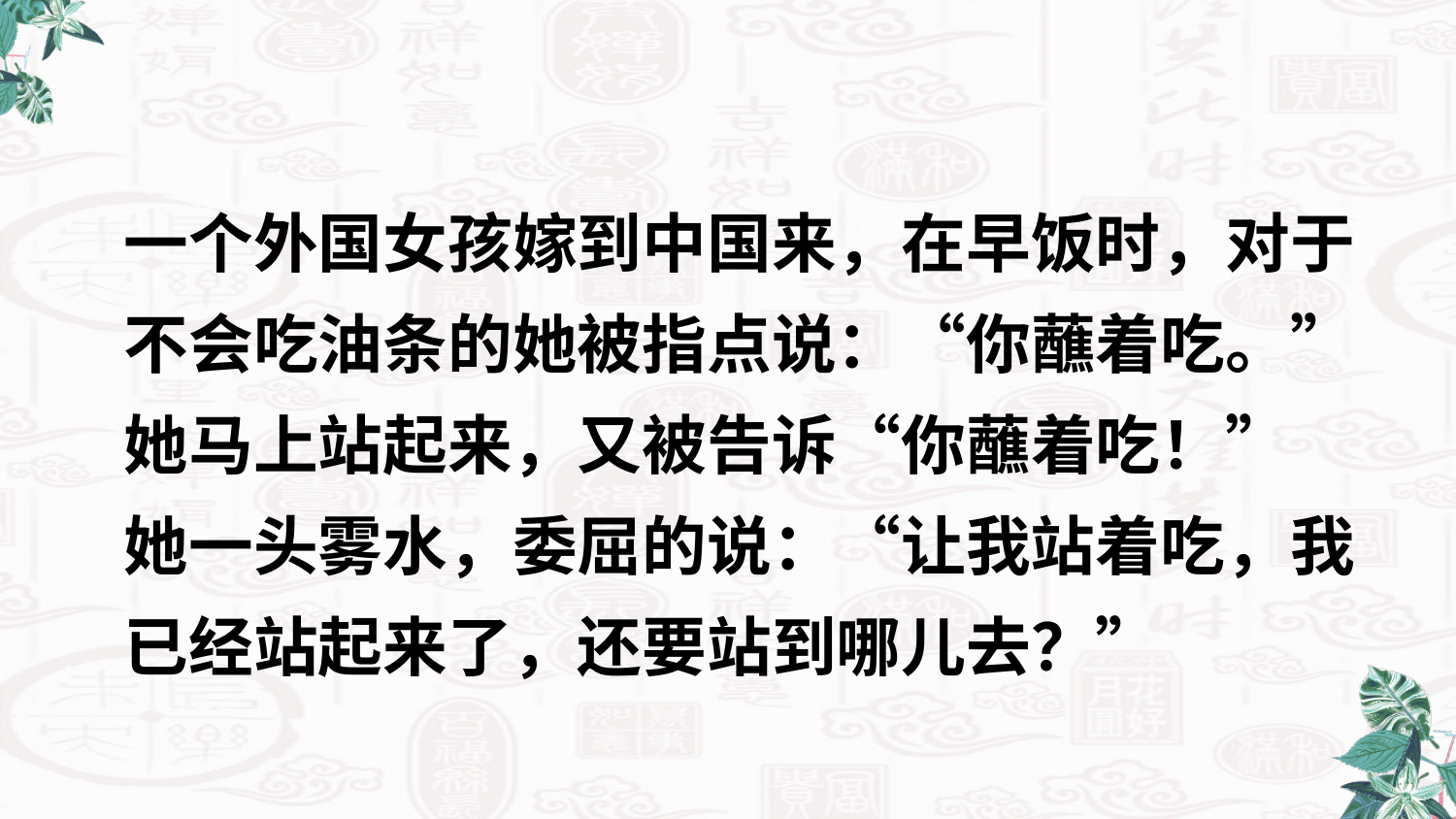

一个外国女孩嫁到中国来，在早饭时，对于不会吃油条的她被指点说：“你蘸着吃。”
她马上站起来，又被告诉“你蘸着吃！”
她一头雾水，委屈的说：“让我站着吃，我已经站起来了，还要站到哪儿去？”